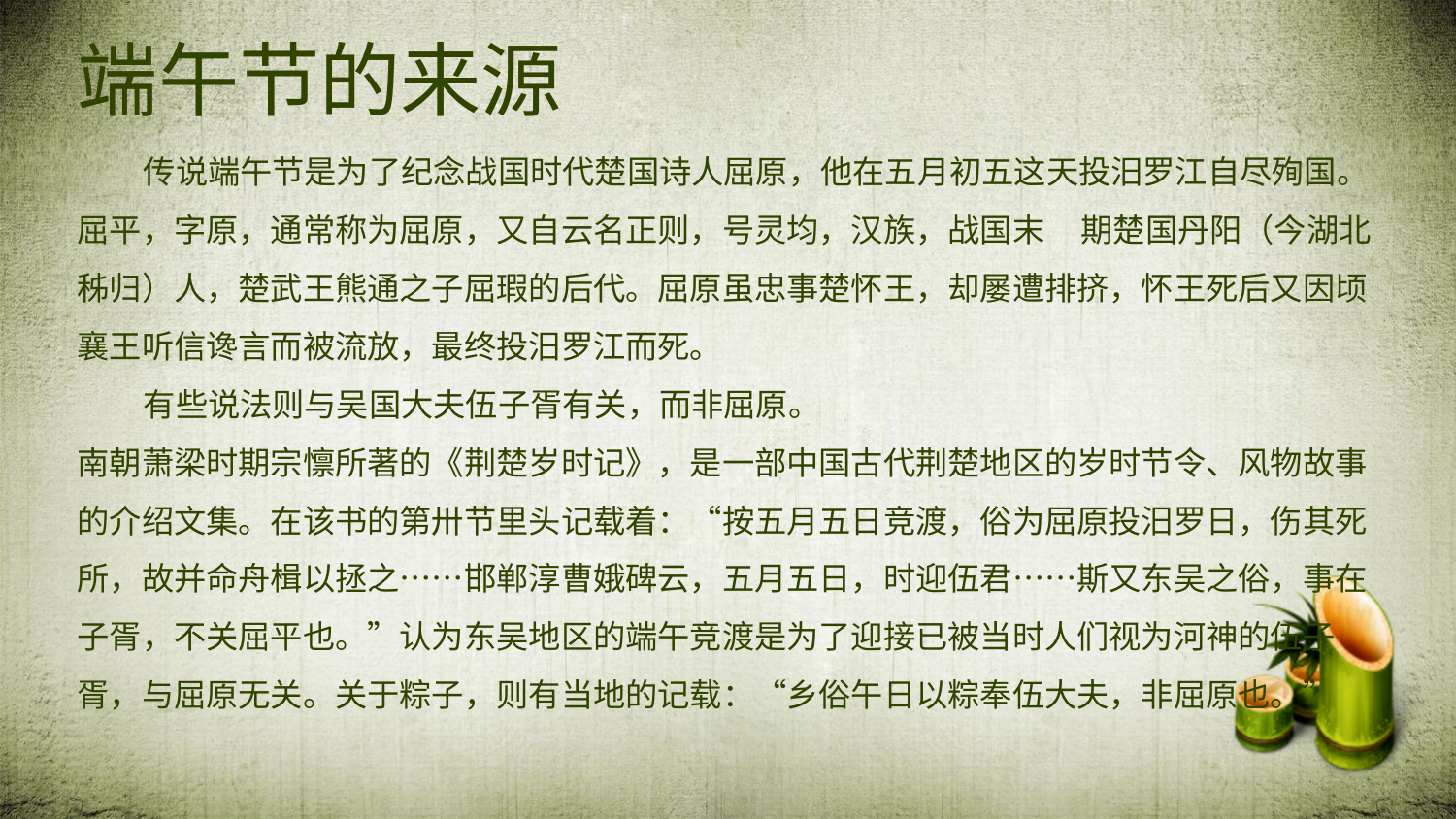

端午节的来源
        传说端午节是为了纪念战国时代楚国诗人屈原，他在五月初五这天投汨罗江自尽殉国。屈平，字原，通常称为屈原，又自云名正则，号灵均，汉族，战国末     期楚国丹阳（今湖北秭归）人，楚武王熊通之子屈瑕的后代。屈原虽忠事楚怀王，却屡遭排挤，怀王死后又因顷襄王听信谗言而被流放，最终投汨罗江而死。
        有些说法则与吴国大夫伍子胥有关，而非屈原。
南朝萧梁时期宗懔所著的《荆楚岁时记》，是一部中国古代荆楚地区的岁时节令、风物故事的介绍文集。在该书的第卅节里头记载着：“按五月五日竞渡，俗为屈原投汨罗日，伤其死所，故并命舟楫以拯之……邯郸淳曹娥碑云，五月五日，时迎伍君……斯又东吴之俗，事在子胥，不关屈平也。”认为东吴地区的端午竞渡是为了迎接已被当时人们视为河神的伍子胥，与屈原无关。关于粽子，则有当地的记载：“乡俗午日以粽奉伍大夫，非屈原也。”